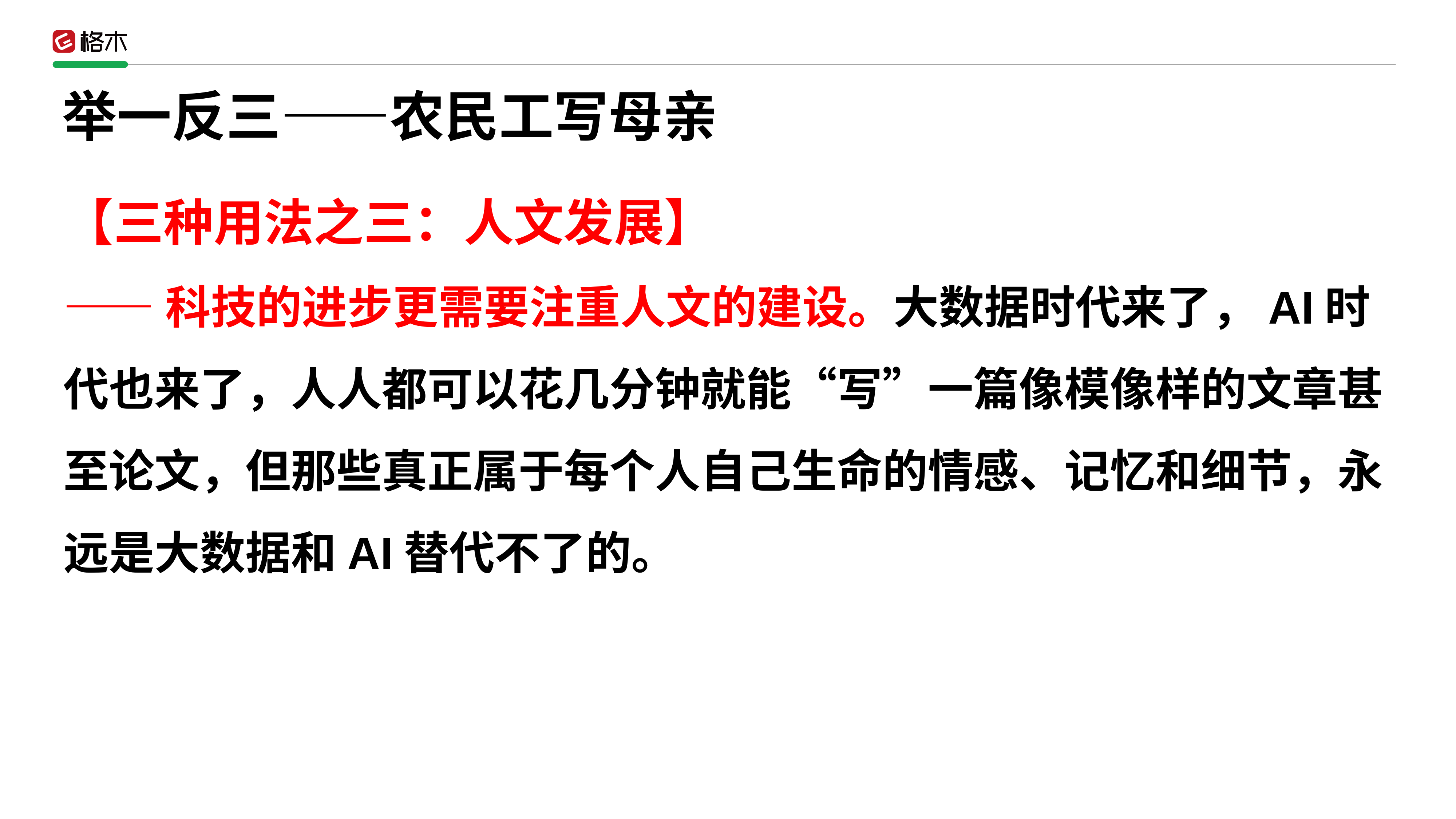

举一反三——农民工写母亲

【三种用法之三：人文发展】
——科技的进步更需要注重人文的建设。大数据时代来了，AI时代也来了，人人都可以花几分钟就能“写”一篇像模像样的文章甚至论文，但那些真正属于每个人自己生命的情感、记忆和细节，永远是大数据和AI替代不了的。